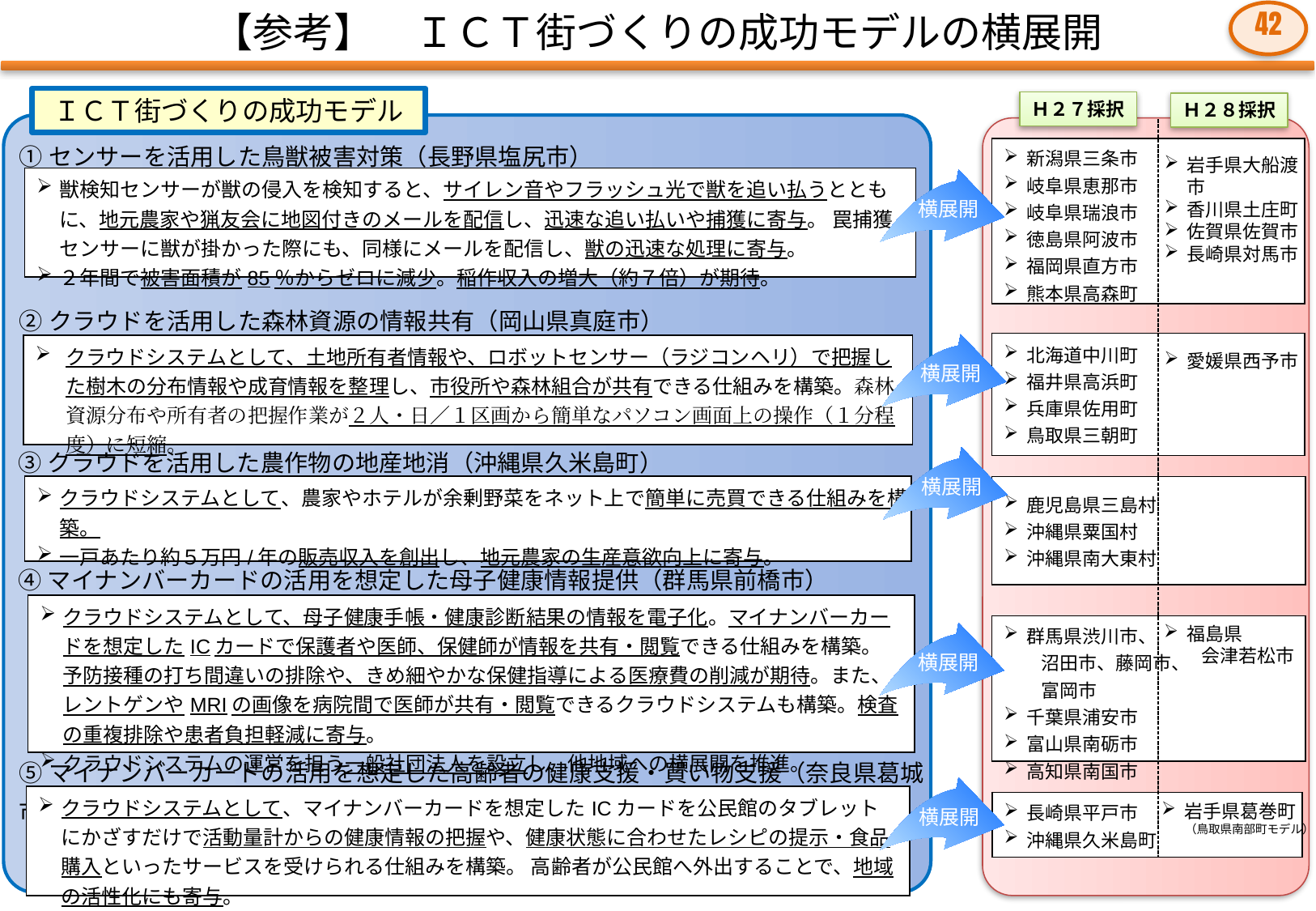

【参考】　ＩＣＴ街づくりの成功モデルの横展開
42

ＩＣＴ街づくりの成功モデル
Ｈ２７採択
Ｈ２８採択

①センサーを活用した鳥獣被害対策（長野県塩尻市）
| 新潟県三条市 岐阜県恵那市 岐阜県瑞浪市 徳島県阿波市 福岡県直方市 熊本県高森町 |
| --- |
岩手県大船渡市
香川県土庄町
佐賀県佐賀市
長崎県対馬市
| 獣検知センサーが獣の侵入を検知すると、サイレン音やフラッシュ光で獣を追い払うとともに、地元農家や猟友会に地図付きのメールを配信し、迅速な追い払いや捕獲に寄与。 罠捕獲センサーに獣が掛かった際にも、同様にメールを配信し、獣の迅速な処理に寄与。 ２年間で被害面積が85％からゼロに減少。稲作収入の増大（約７倍）が期待。 |
| --- |

横展開
②クラウドを活用した森林資源の情報共有（岡山県真庭市）

横展開
| 北海道中川町 福井県高浜町 兵庫県佐用町 鳥取県三朝町 |
| --- |
| クラウドシステムとして、土地所有者情報や、ロボットセンサー（ラジコンヘリ）で把握した樹木の分布情報や成育情報を整理し、市役所や森林組合が共有できる仕組みを構築。森林資源分布や所有者の把握作業が２人・日／１区画から簡単なパソコン画面上の操作（１分程度）に短縮。 |
| --- |
愛媛県西予市
③クラウドを活用した農作物の地産地消（沖縄県久米島町）

横展開
| クラウドシステムとして、農家やホテルが余剰野菜をネット上で簡単に売買できる仕組みを構築。 一戸あたり約５万円/年の販売収入を創出し、地元農家の生産意欲向上に寄与。 |
| --- |
| 鹿児島県三島村 沖縄県粟国村 沖縄県南大東村 |
| --- |
④マイナンバーカードの活用を想定した母子健康情報提供（群馬県前橋市）
| クラウドシステムとして、母子健康手帳・健康診断結果の情報を電子化。マイナンバーカードを想定したICカードで保護者や医師、保健師が情報を共有・閲覧できる仕組みを構築。予防接種の打ち間違いの排除や、きめ細やかな保健指導による医療費の削減が期待。また、レントゲンやMRIの画像を病院間で医師が共有・閲覧できるクラウドシステムも構築。検査の重複排除や患者負担軽減に寄与。 クラウドシステムの運営を担う一般社団法人を設立し、他地域への横展開を推進。 |
| --- |
| 群馬県渋川市、 　　沼田市、藤岡市、 　　富岡市 千葉県浦安市 富山県南砺市 高知県南国市 |
| --- |
福島県
　　会津若松市

横展開
⑤マイナンバーカードの活用を想定した高齢者の健康支援・買い物支援（奈良県葛城市）

横展開
| クラウドシステムとして、マイナンバーカードを想定したICカードを公民館のタブレットにかざすだけで活動量計からの健康情報の把握や、健康状態に合わせたレシピの提示・食品購入といったサービスを受けられる仕組みを構築。 高齢者が公民館へ外出することで、地域の活性化にも寄与。 |
| --- |
| 長崎県平戸市 沖縄県久米島町 |
| --- |
岩手県葛巻町
　　（鳥取県南部町モデル）